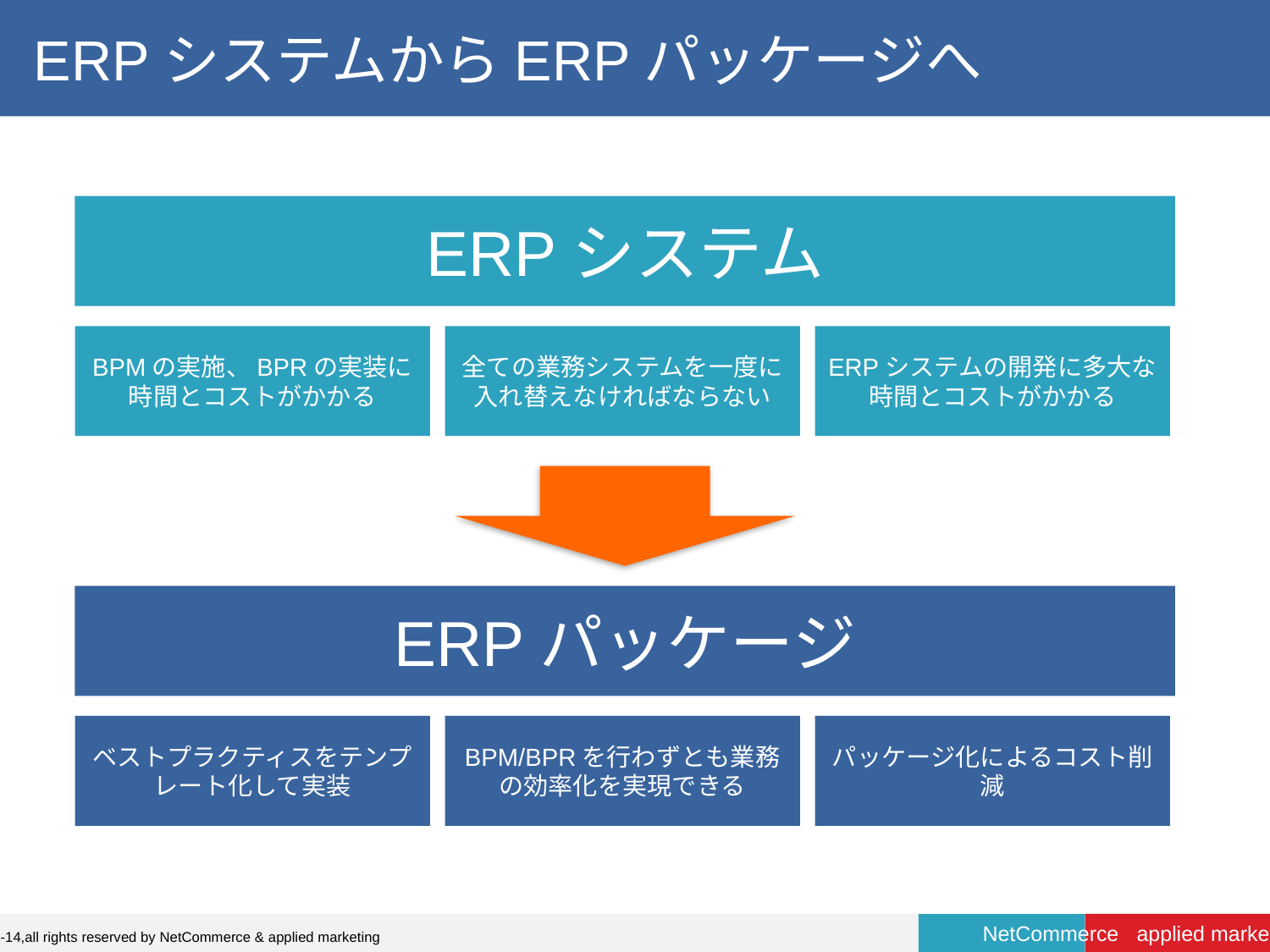

# ERPシステムからERPパッケージへ
ERPシステム
BPMの実施、BPRの実装に時間とコストがかかる
全ての業務システムを一度に入れ替えなければならない
ERPシステムの開発に多大な時間とコストがかかる

ERPパッケージ
ベストプラクティスをテンプレート化して実装
BPM/BPRを行わずとも業務の効率化を実現できる
パッケージ化によるコスト削減